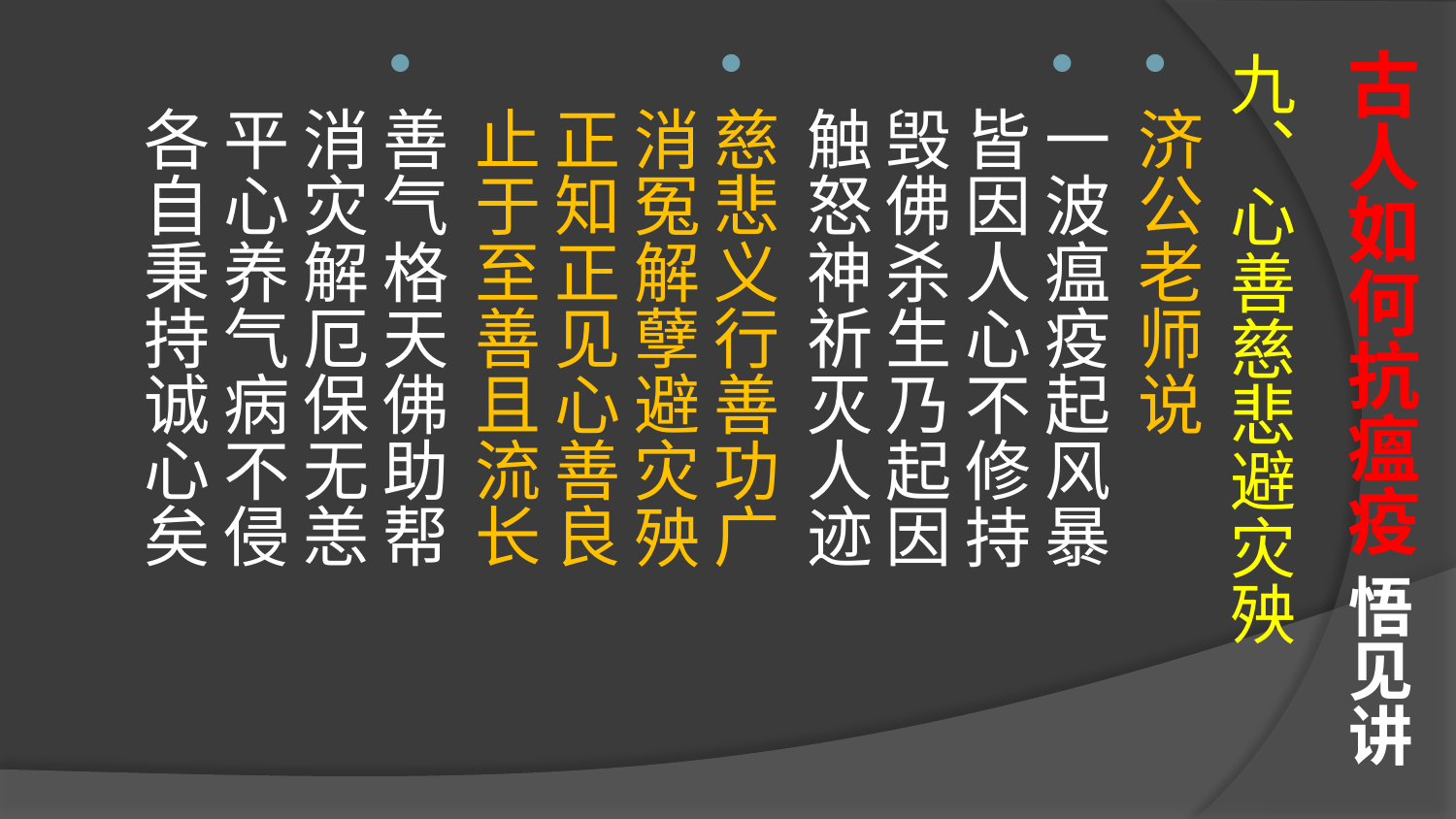

# 古人如何抗瘟疫 悟见讲
九、心善慈悲避灾殃
济公老师说
一波瘟疫起风暴
皆因人心不修持
毁佛杀生乃起因
触怒神祈灭人迹
慈悲义行善功广
消冤解孽避灾殃
正知正见心善良
止于至善且流长
善气格天佛助帮
消灾解厄保无恙
平心养气病不侵
各自秉持诚心矣